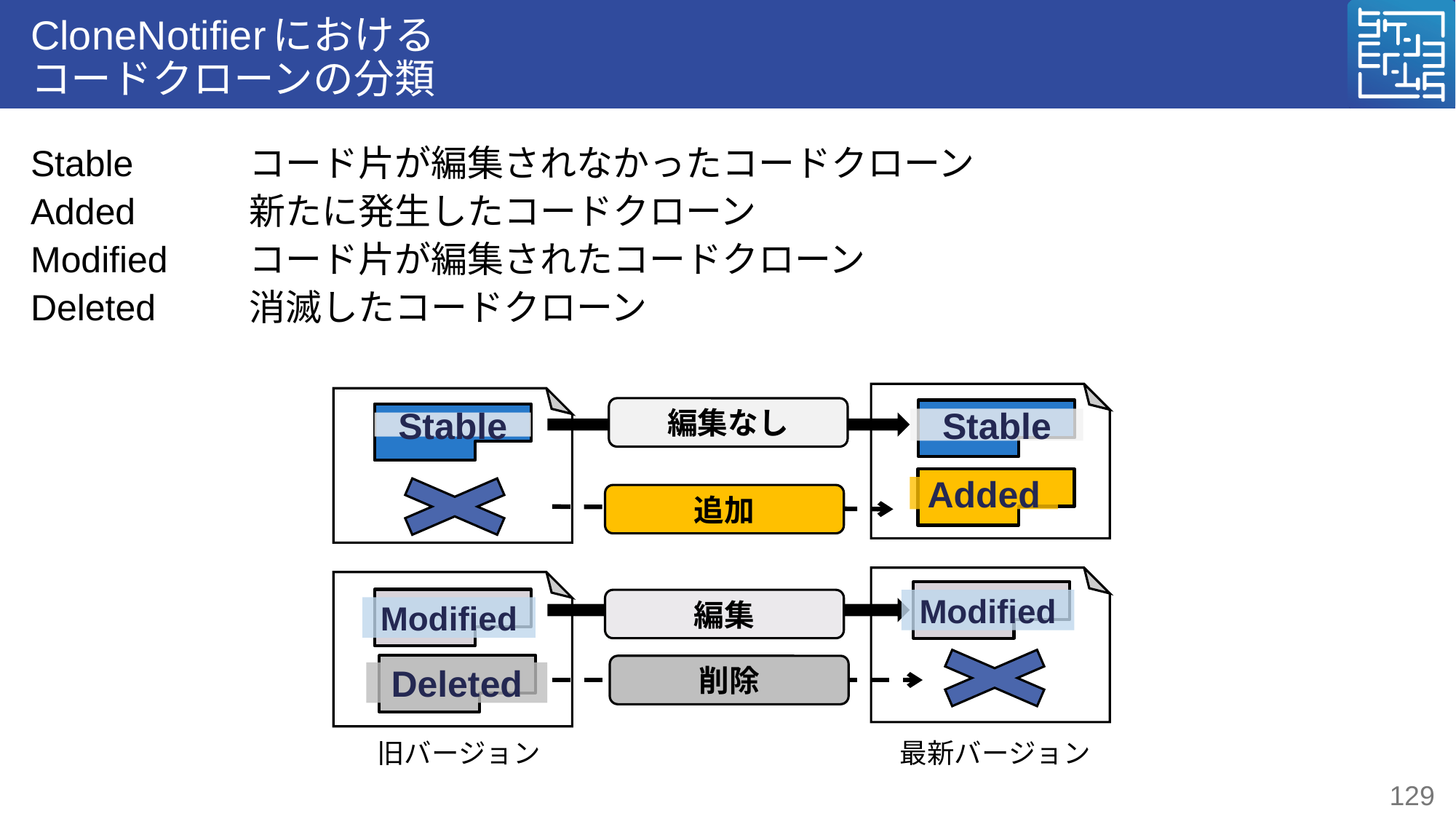

# CloneNotifierにおける コードクローンの分類
Stable 	コード片が編集されなかったコードクローン
Added 	新たに発生したコードクローン
Modified 	コード片が編集されたコードクローン
Deleted 	消滅したコードクローン

編集なし

Stable
Stable

Added
追加

編集
Modified
Modified

削除
Deleted
旧バージョン
最新バージョン
129